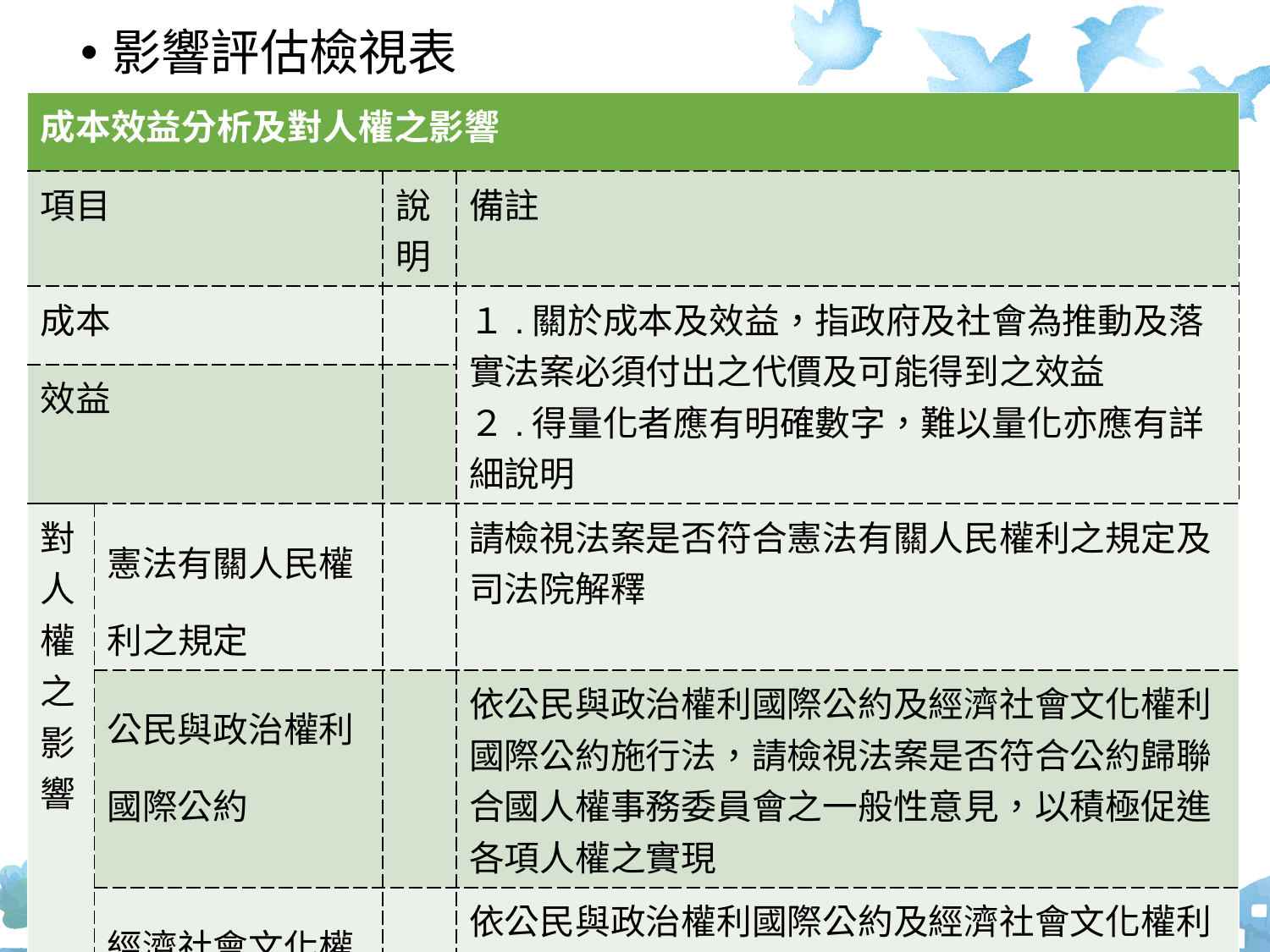

影響評估檢視表
| 成本效益分析及對人權之影響 |  |  |  |
| --- | --- | --- | --- |
| 項目 |  | 說明 | 備註 |
| 成本 |  |  | １.關於成本及效益，指政府及社會為推動及落實法案必須付出之代價及可能得到之效益 ２.得量化者應有明確數字，難以量化亦應有詳細說明 |
| 效益 |  |  |  |
| 對人權之影響 | 憲法有關人民權利之規定 |  | 請檢視法案是否符合憲法有關人民權利之規定及司法院解釋 |
|  | 公民與政治權利國際公約 |  | 依公民與政治權利國際公約及經濟社會文化權利國際公約施行法，請檢視法案是否符合公約歸聯合國人權事務委員會之一般性意見，以積極促進各項人權之實現 |
|  | 經濟社會文化權利國際公約 |  | 依公民與政治權利國際公約及經濟社會文化權利國際公約施行法，請檢視法案是否符合公約規定及聯合國經濟社會文化權利委員會之一般性意見，以積極促進各項人權之實現 |